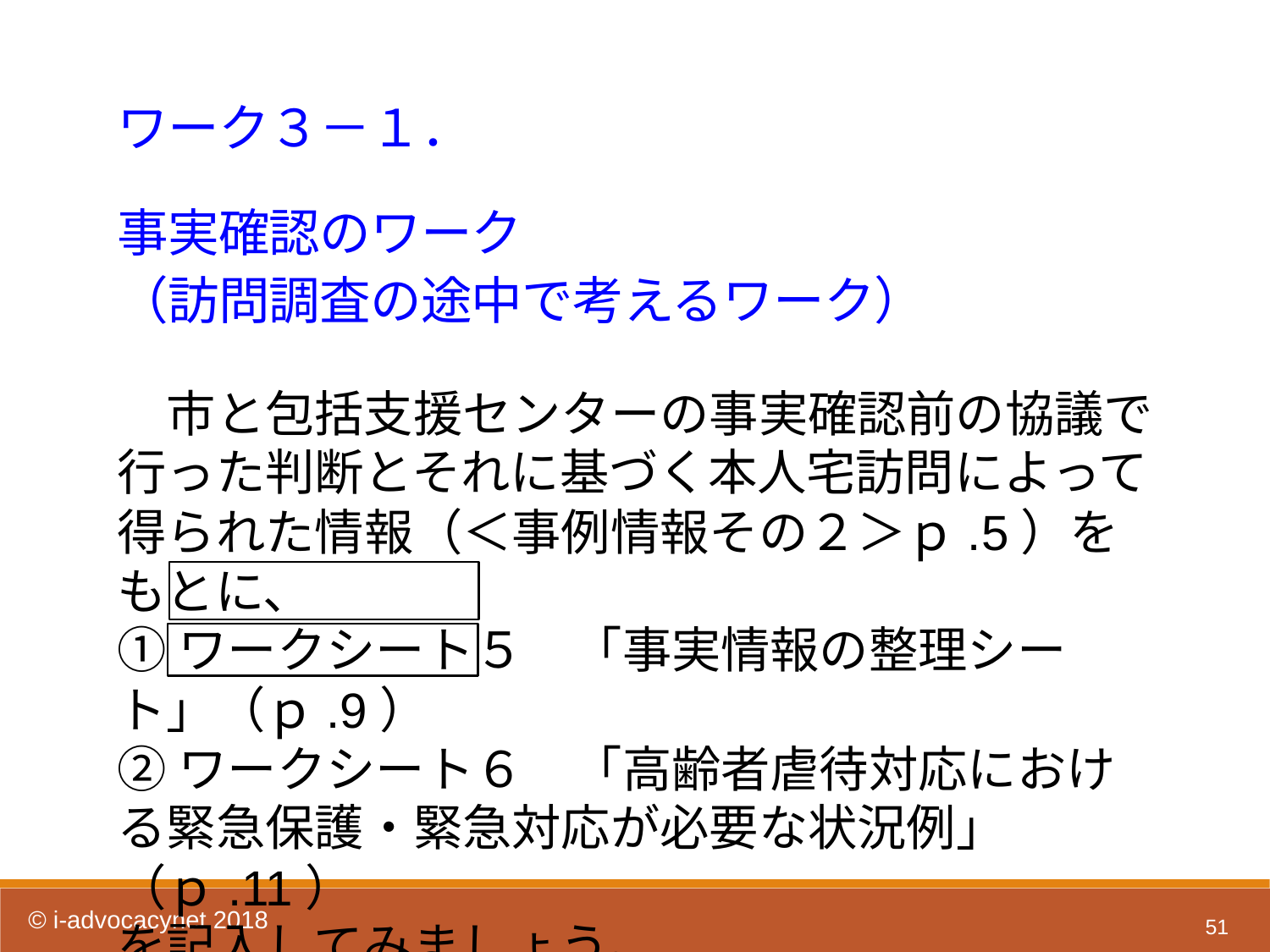

ワーク３－１．

事実確認のワーク
（訪問調査の途中で考えるワーク）
　市と包括支援センターの事実確認前の協議で行った判断とそれに基づく本人宅訪問によって得られた情報（＜事例情報その２＞ｐ.5）をもとに、
①ワークシート５　「事実情報の整理シート」（ｐ.9）
②ワークシート６　「高齢者虐待対応における緊急保護・緊急対応が必要な状況例」（ｐ.11）
を記入してみましょう。

51